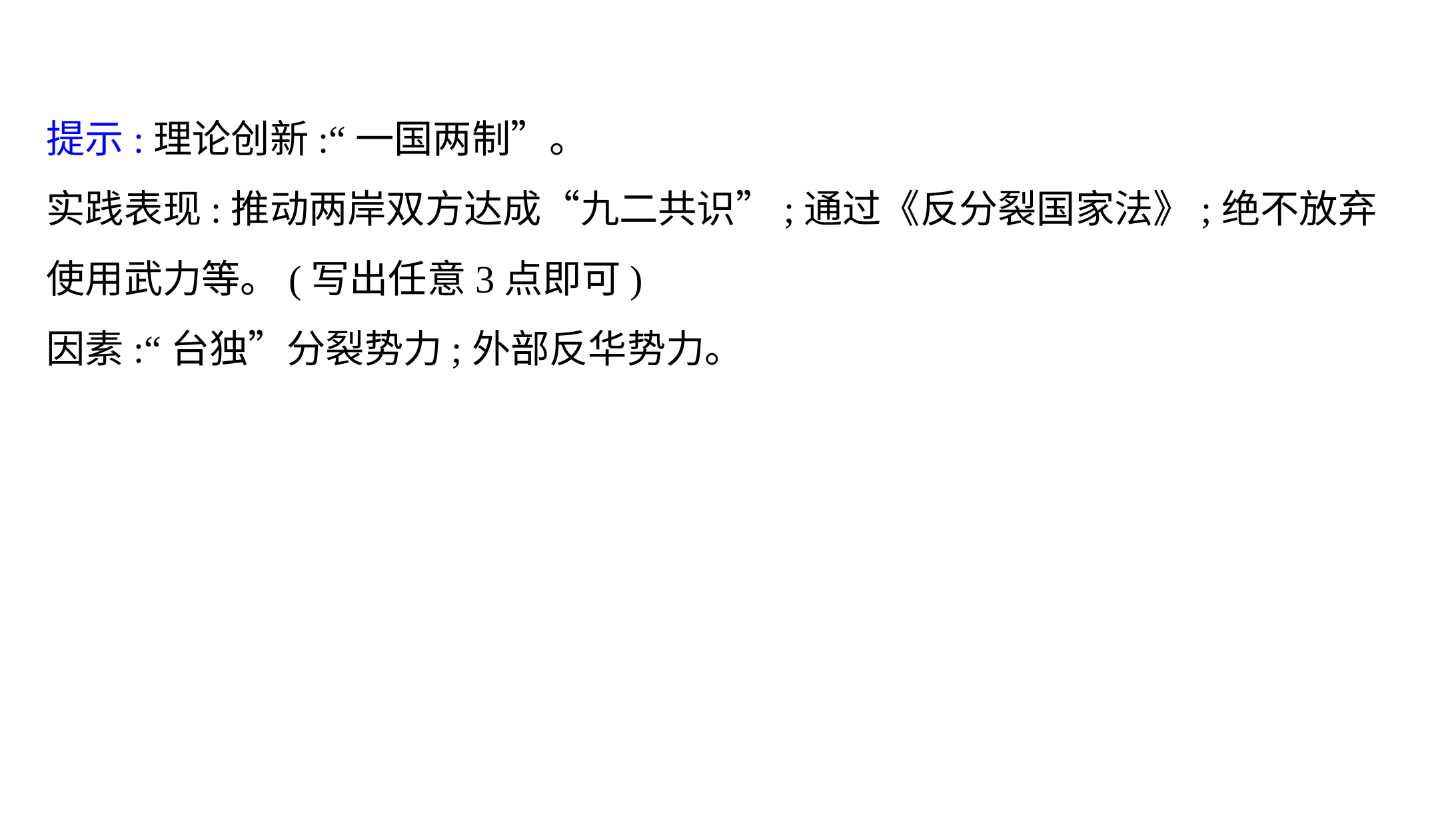

提示:理论创新:“一国两制”。
实践表现:推动两岸双方达成“九二共识”;通过《反分裂国家法》;绝不放弃使用武力等。(写出任意3点即可)
因素:“台独”分裂势力;外部反华势力。